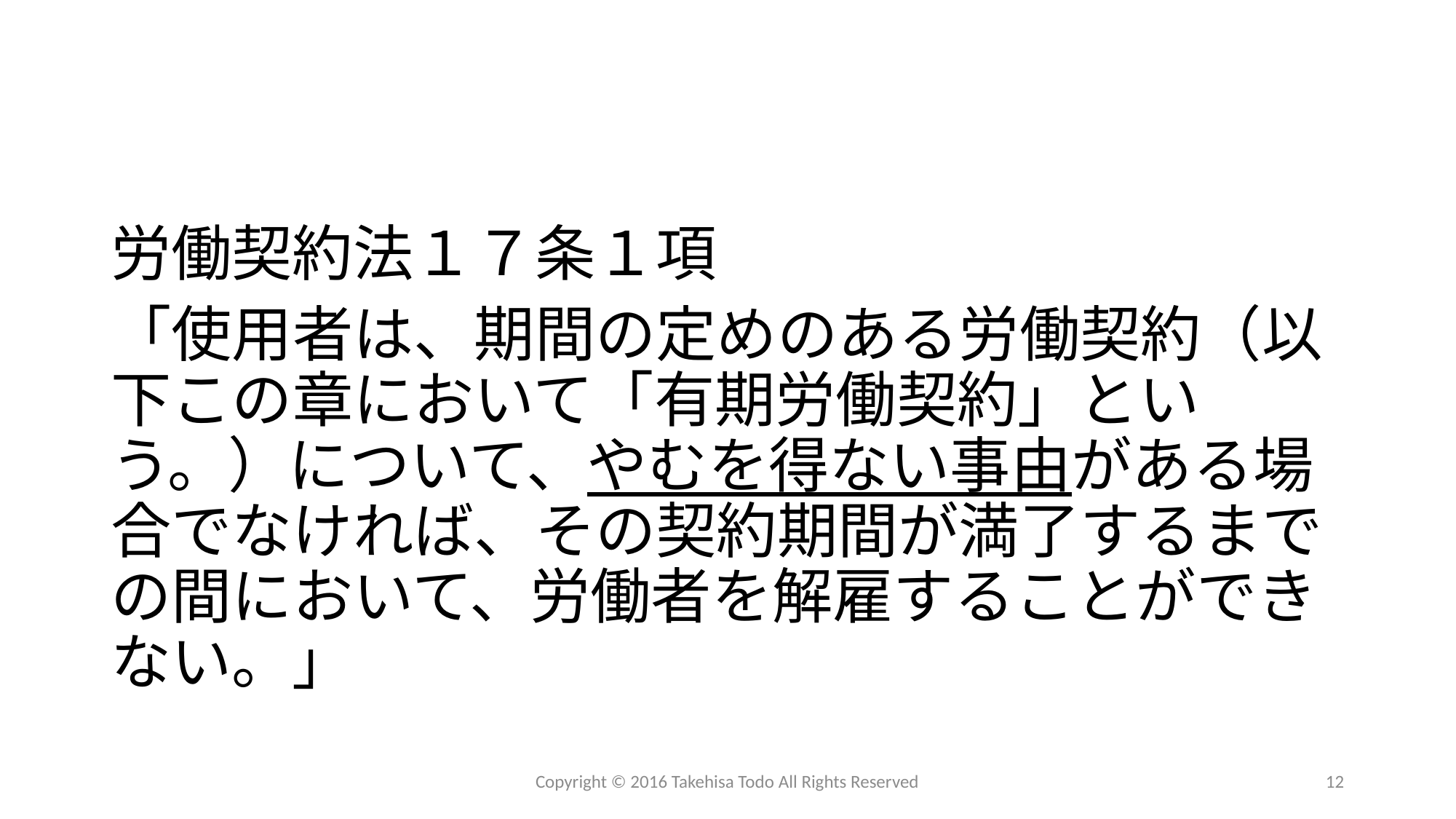

#
労働契約法１７条１項
「使用者は、期間の定めのある労働契約（以下この章において「有期労働契約」という。）について、やむを得ない事由がある場合でなければ、その契約期間が満了するまでの間において、労働者を解雇することができない。」

Copyright © 2016 Takehisa Todo All Rights Reserved
12